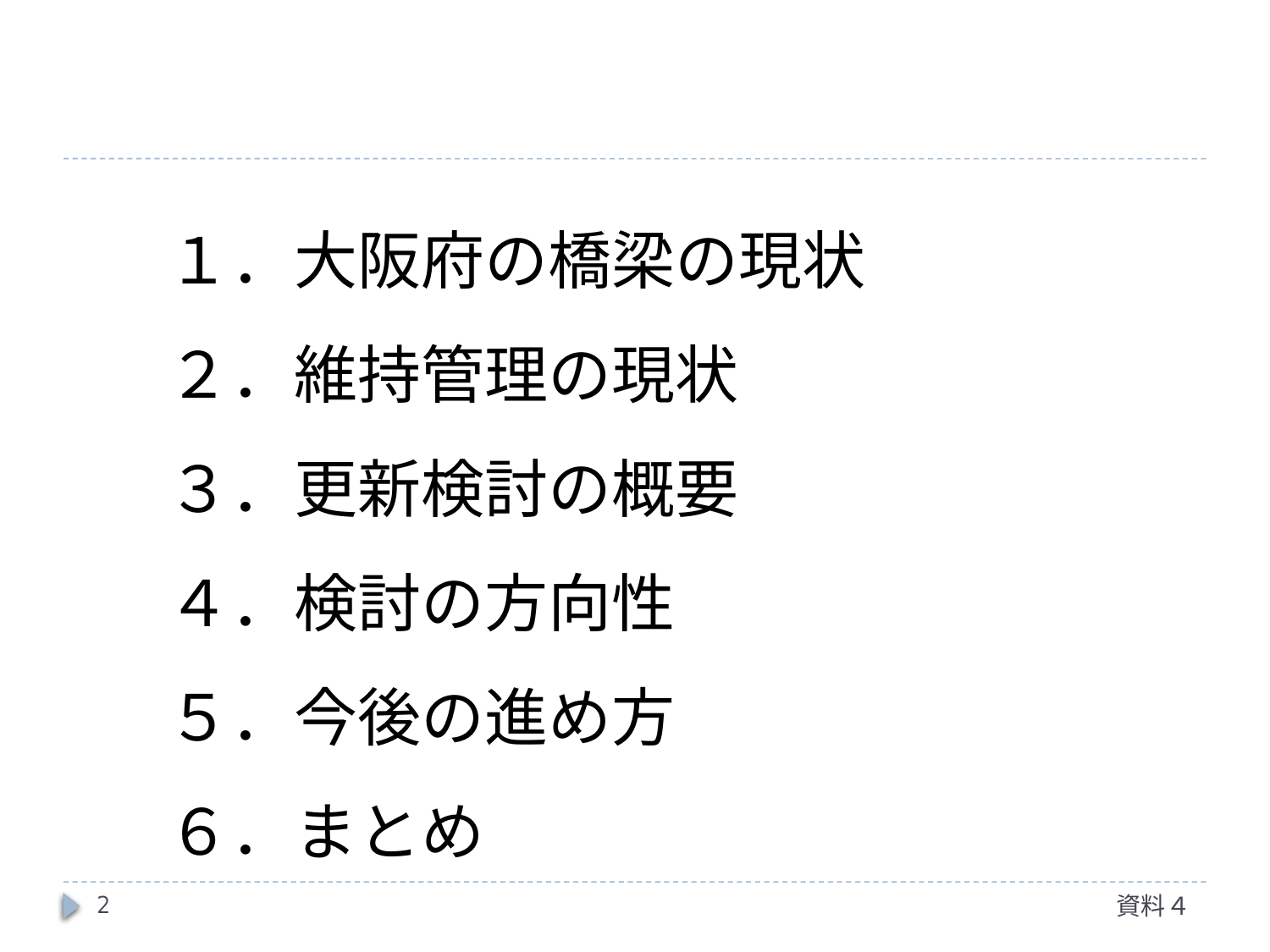

１．大阪府の橋梁の現状
２．維持管理の現状
３．更新検討の概要
４．検討の方向性
５．今後の進め方
６．まとめ
2
資料４